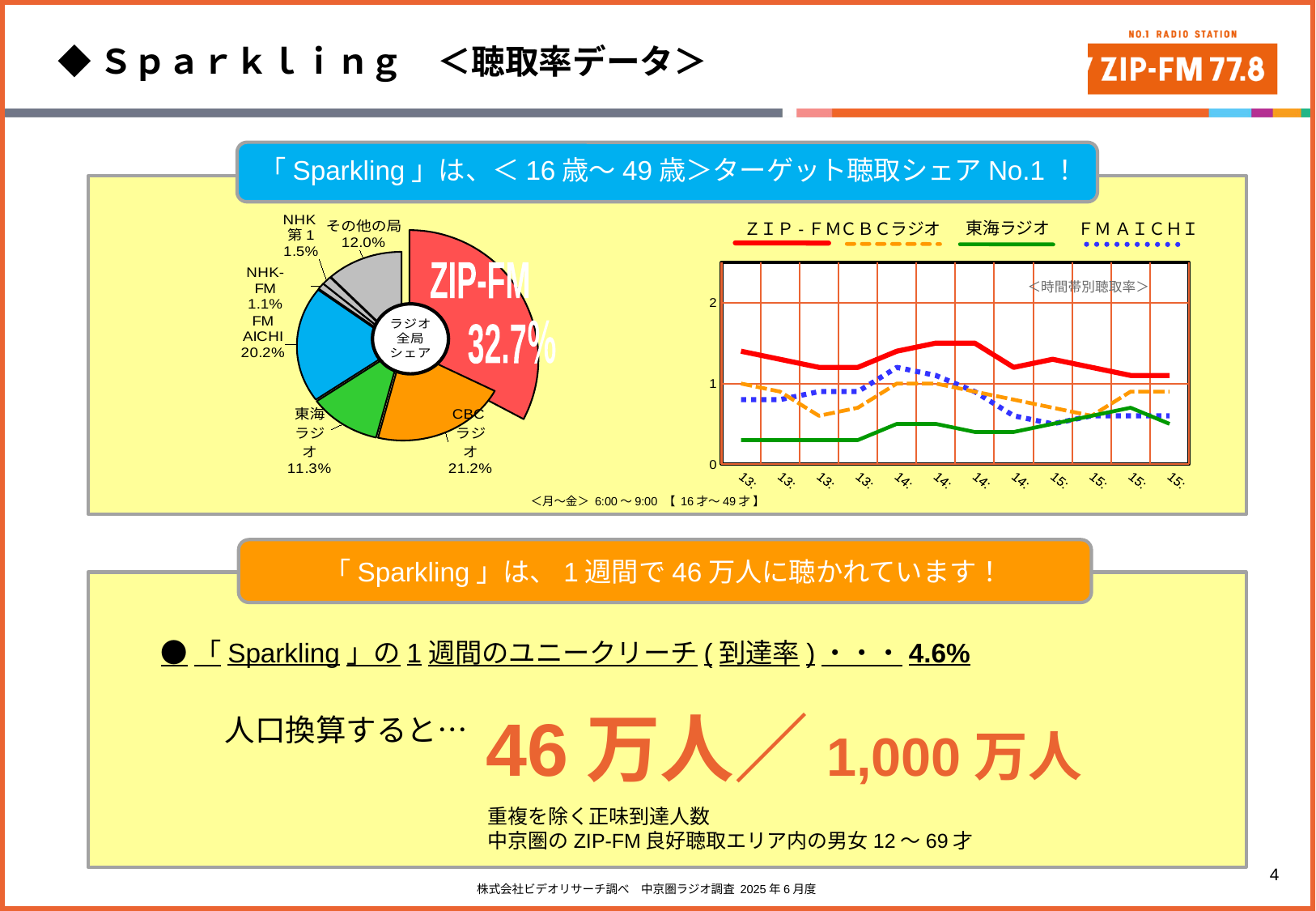

◆Ｓｐａｒｋｌｉｎｇ　＜聴取率データ＞

「Sparkling」は、＜16歳～49歳＞ターゲット聴取シェアNo.1！

### Chart

| Category | 07:00-24:00 |
|---|---|
| ZIP-FM | 32.7 |
| CBCラジオ | 21.2 |
| 東海ラジオ | 11.3 |
| FM AICHI | 20.2 |
| NHK-FM | 1.1 |
| NHK第1 | 1.5 |
| その他の局 | 12.0 |

### Chart

| Category | 07:00-24:00 |
|---|---|
| ZIP-FM | 32.7 |
| FM AICHI | 21.2 |
| NHK-FM | 11.3 |
| CBCラジオ | 20.2 |
| 東海ラジオ | 1.1 |
| NHK第1 | 1.5 |
| その他の局 | 12.0 |
ZIP-FM
32.7％
東海ラジオ
ＦＭ ＡＩＣＨＩ
ＺＩＰ-ＦＭ
ＣＢＣラジオ

### Chart

| Category |
|---|

[unsupported chart]

＜時間帯別聴取率＞
＜月～金＞ 6:00～9:00 【 16才〜49才 】

「Sparkling」は、1週間で46万人に聴かれています！

●「Sparkling」の1週間のユニークリーチ(到達率)・・・4.6%
46万人／1,000万人
人口換算すると…
重複を除く正味到達人数
中京圏のZIP-FM良好聴取エリア内の男女12～69才
株式会社ビデオリサーチ調べ　中京圏ラジオ調査 2025年6月度